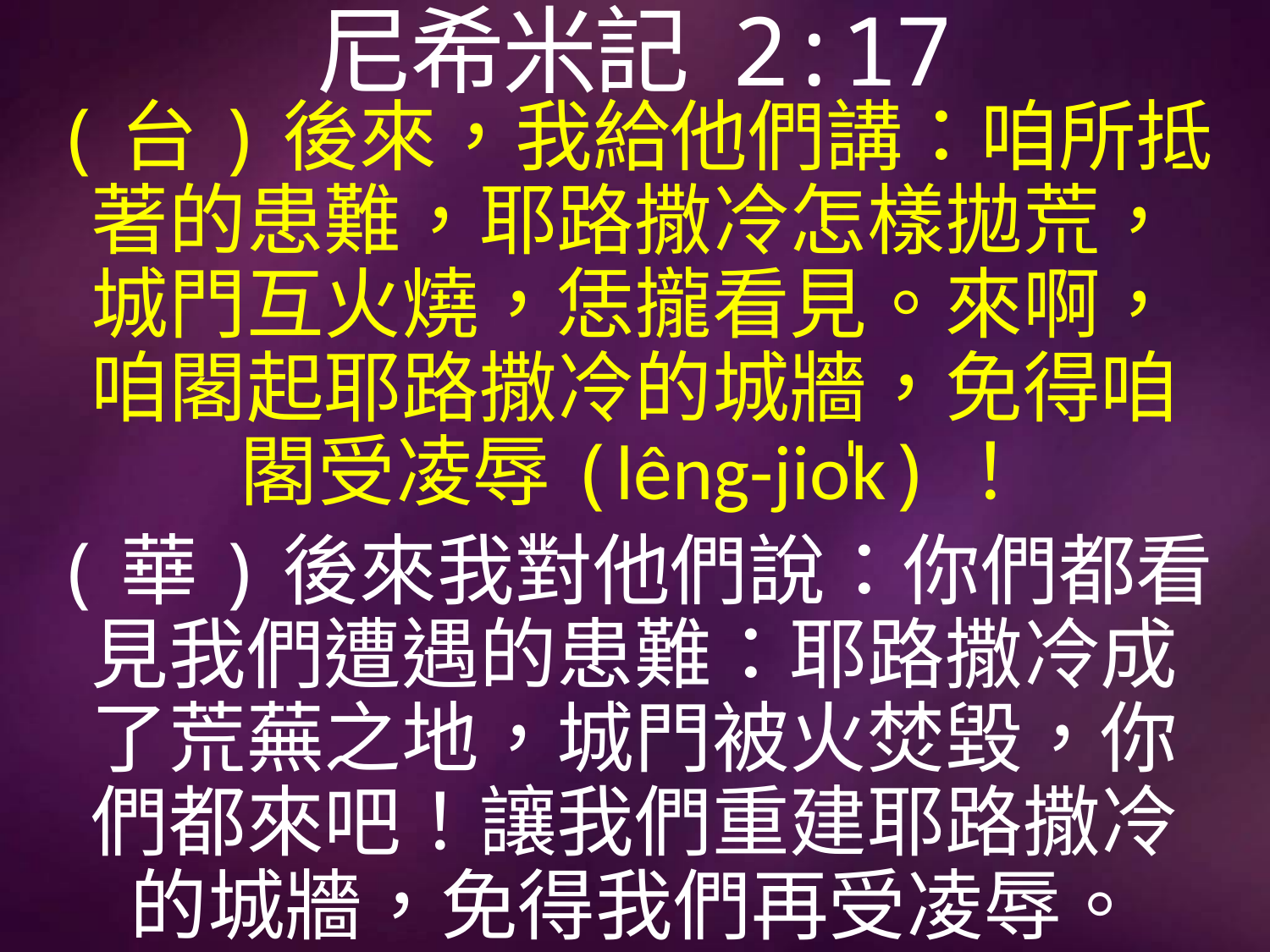

# 尼希米記 2:17
(台)後來，我給他們講：咱所抵著的患難，耶路撒冷怎樣拋荒，城門互火燒，恁攏看見。來啊，咱閣起耶路撒冷的城牆，免得咱閣受凌辱(lêng-jio̍k)！
(華)後來我對他們說：你們都看見我們遭遇的患難：耶路撒冷成了荒蕪之地，城門被火焚毀，你們都來吧！讓我們重建耶路撒冷的城牆，免得我們再受凌辱。